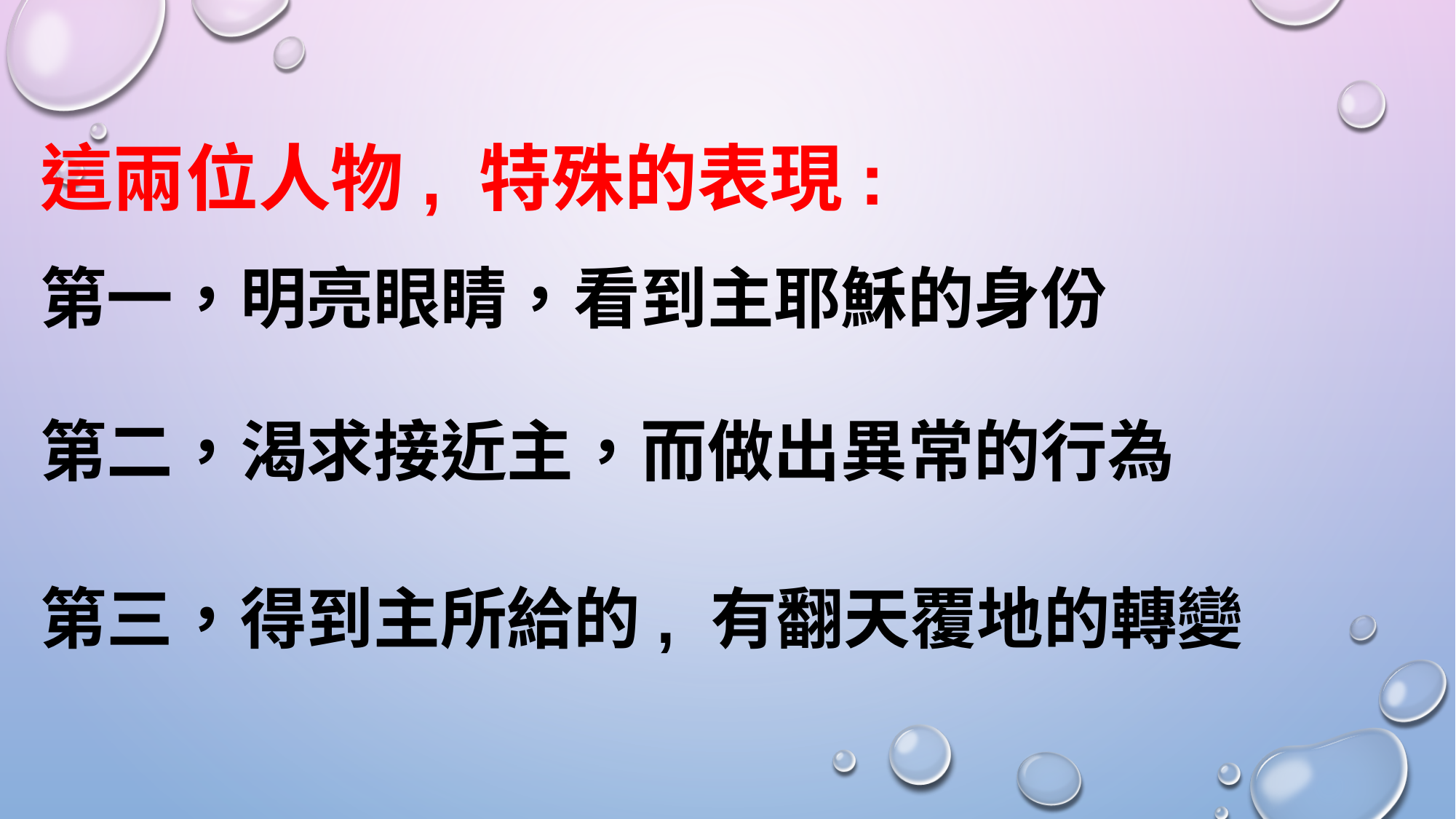

這兩位人物, 特殊的表現:

第一，明亮眼睛，看到主耶穌的身份

第二，渴求接近主，而做出異常的行為

第三，得到主所給的, 有翻天覆地的轉變